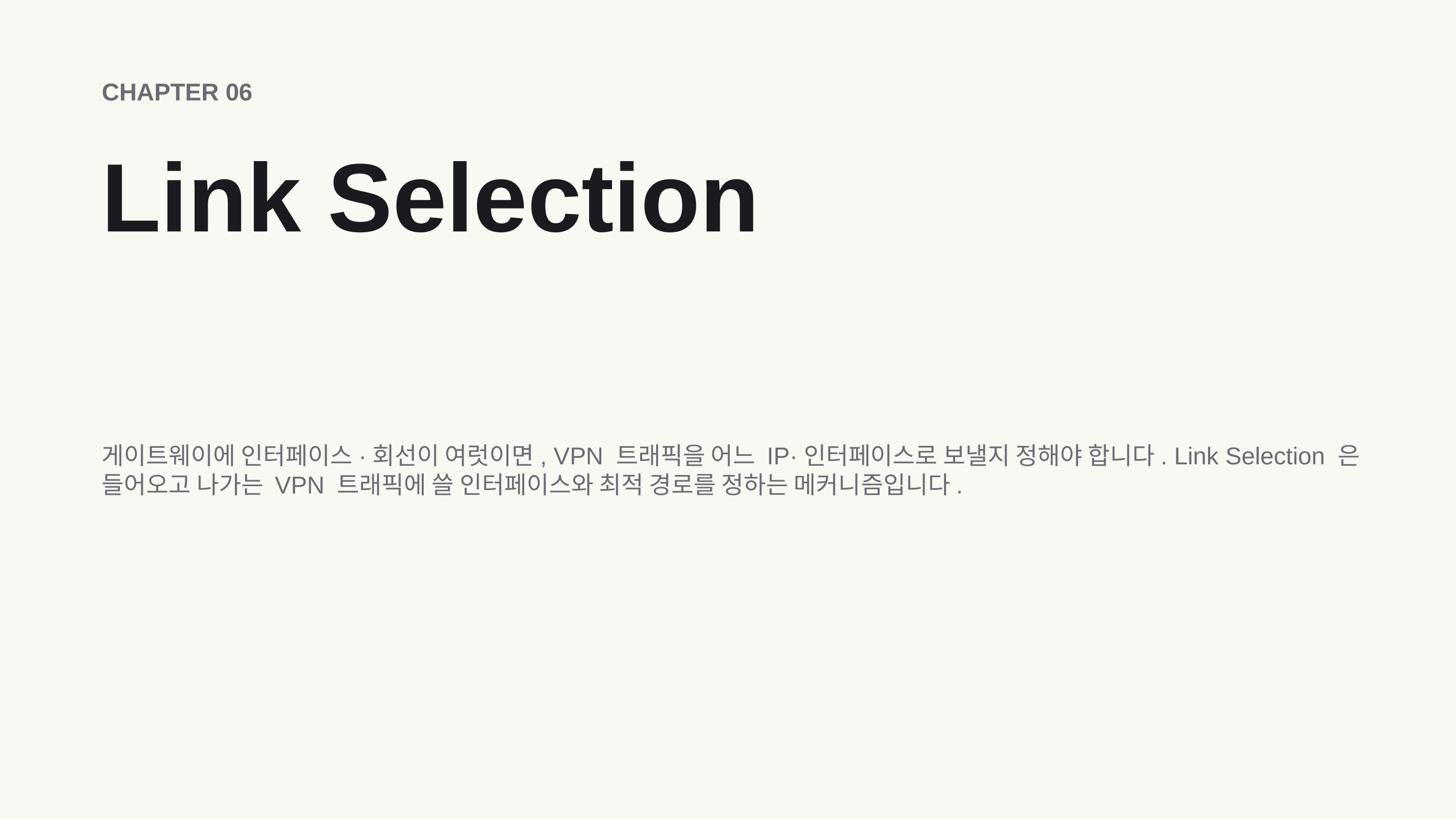

CHAPTER 06
Link Selection
게이트웨이에 인터페이스·회선이 여럿이면, VPN 트래픽을 어느 IP·인터페이스로 보낼지 정해야 합니다. Link Selection 은 들어오고 나가는 VPN 트래픽에 쓸 인터페이스와 최적 경로를 정하는 메커니즘입니다.